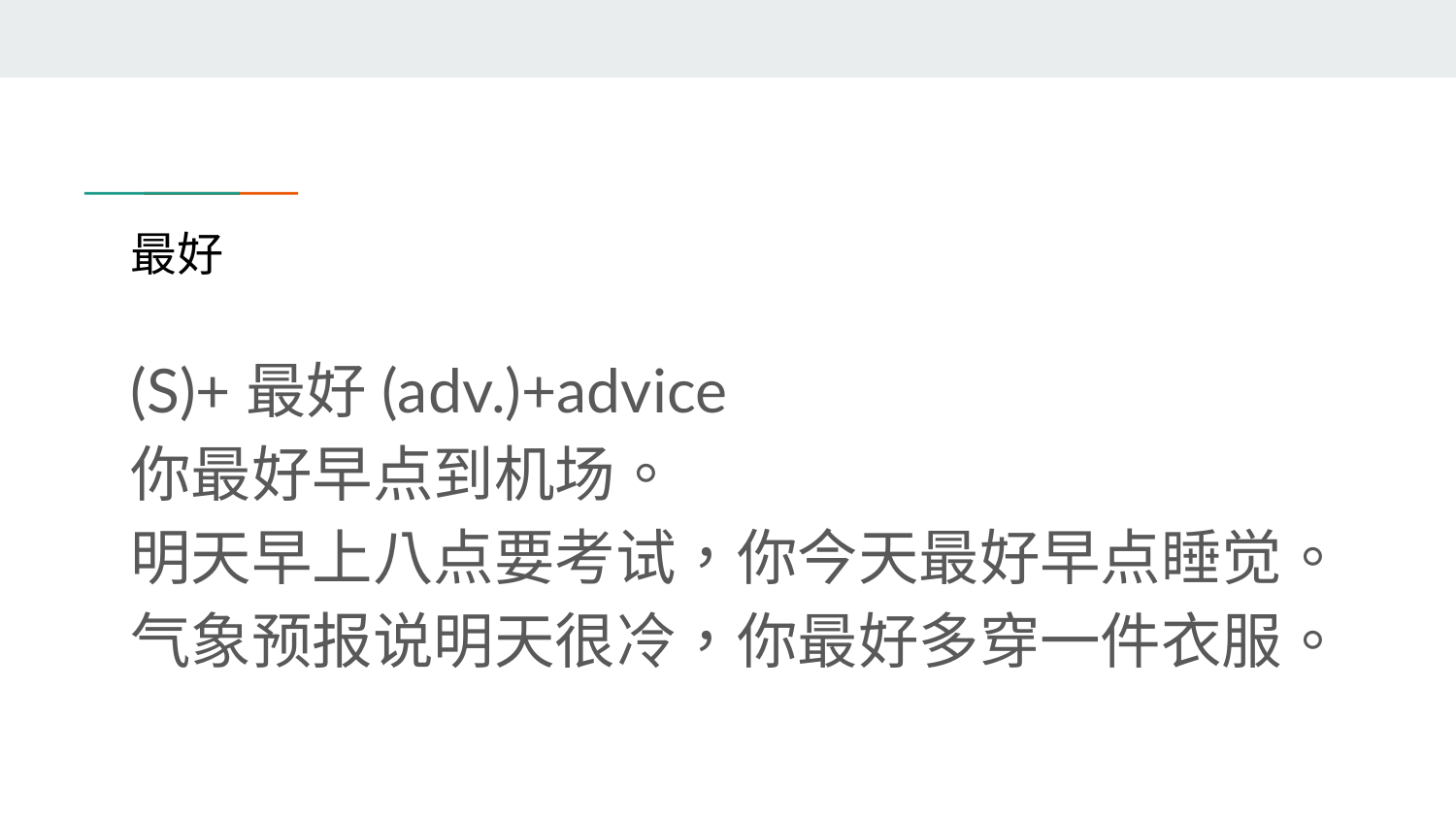

# 最好
(S)+最好(adv.)+advice
你最好早点到机场。
明天早上八点要考试，你今天最好早点睡觉。
气象预报说明天很冷，你最好多穿一件衣服。